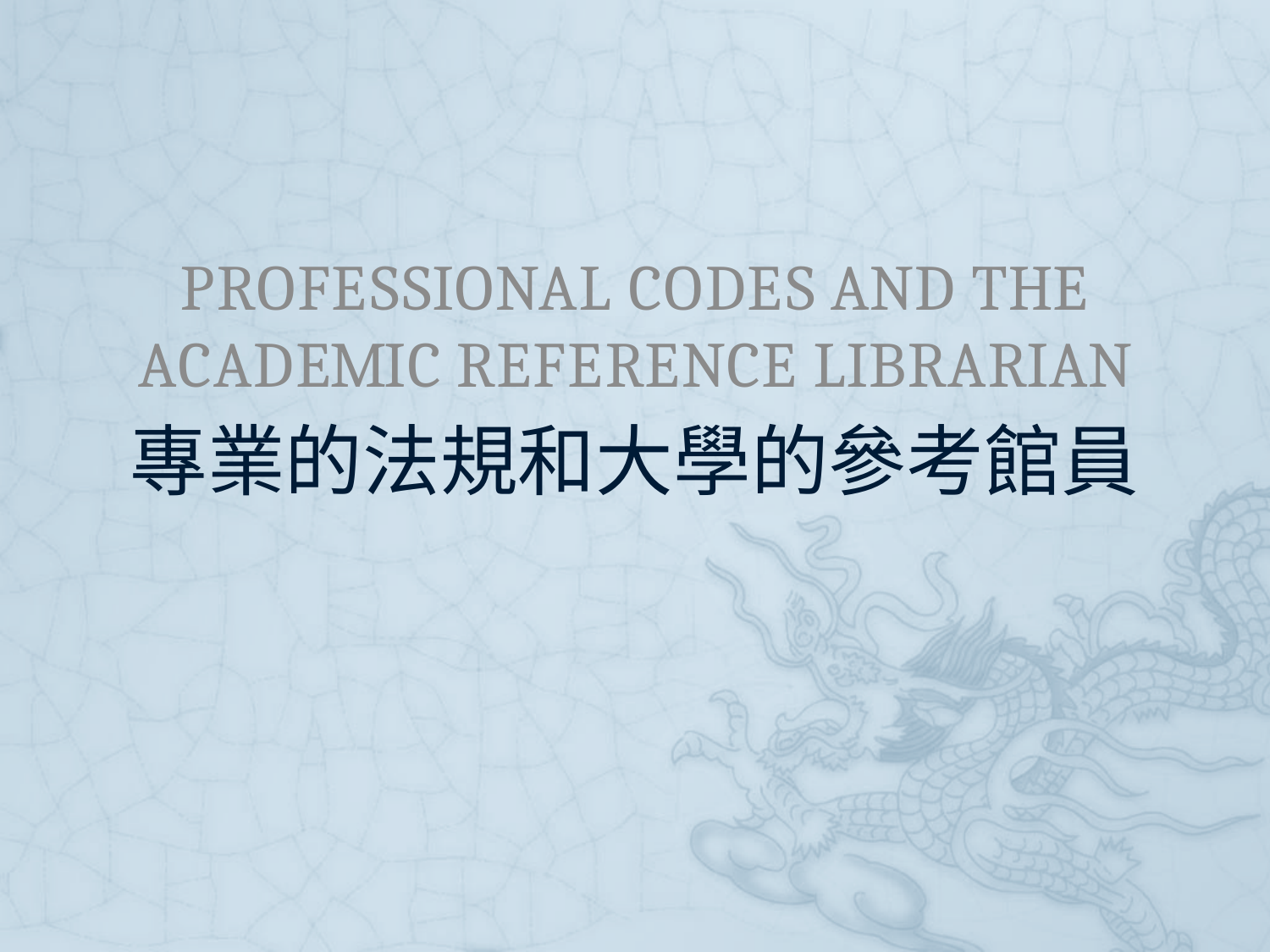

PROFESSIONAL CODES AND THE ACADEMIC REFERENCE LIBRARIAN
# 專業的法規和大學的參考館員